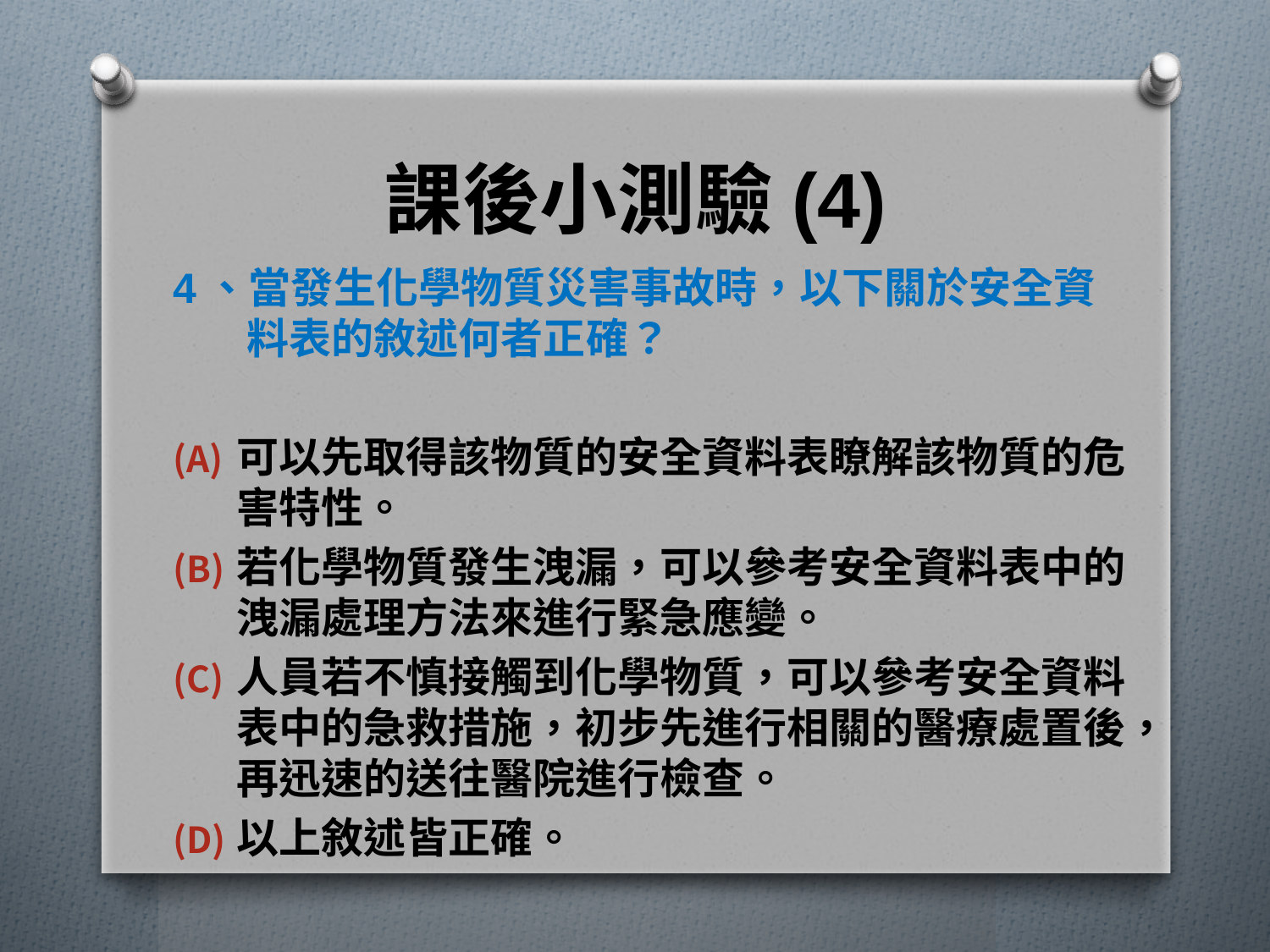

# 課後小測驗(4)
4、當發生化學物質災害事故時，以下關於安全資料表的敘述何者正確？

可以先取得該物質的安全資料表瞭解該物質的危害特性。
若化學物質發生洩漏，可以參考安全資料表中的洩漏處理方法來進行緊急應變。
人員若不慎接觸到化學物質，可以參考安全資料表中的急救措施，初步先進行相關的醫療處置後，再迅速的送往醫院進行檢查。
以上敘述皆正確。